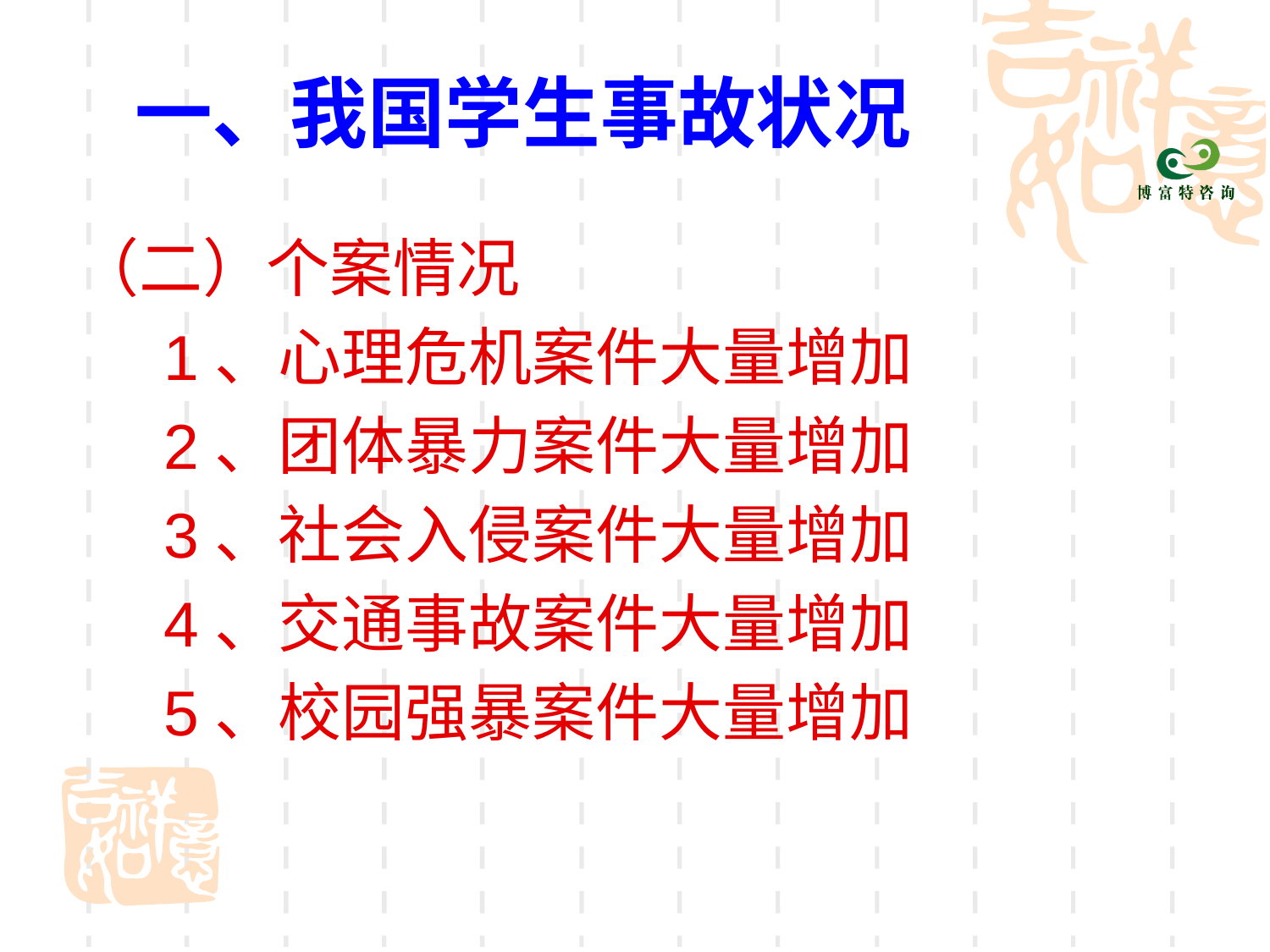

# 一、我国学生事故状况
（二）个案情况
     1、心理危机案件大量增加
     2、团体暴力案件大量增加
     3、社会入侵案件大量增加
     4、交通事故案件大量增加
     5、校园强暴案件大量增加